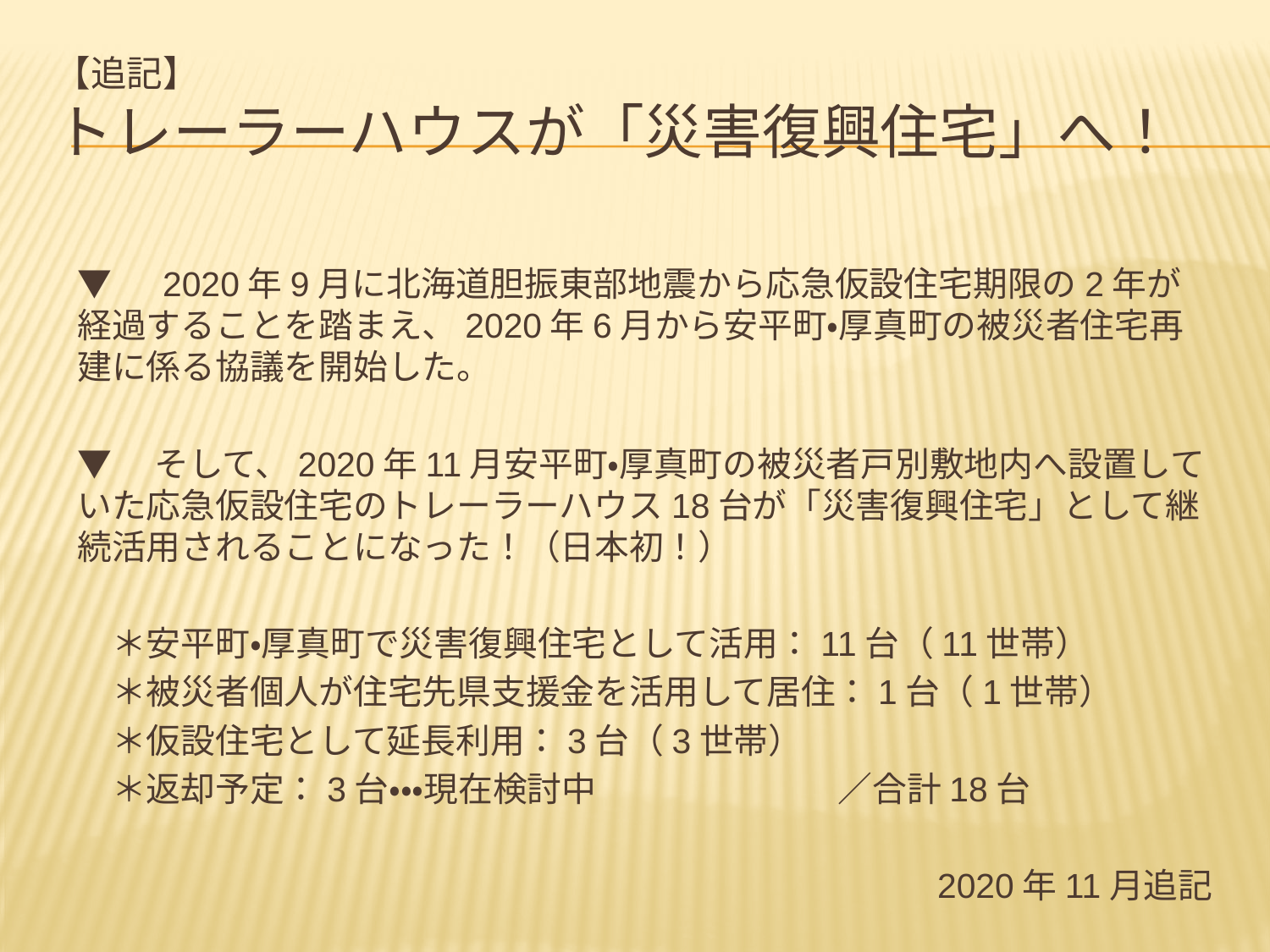

# 【追記】 トレーラーハウスが「災害復興住宅」へ！
▼　2020年9月に北海道胆振東部地震から応急仮設住宅期限の2年が経過することを踏まえ、2020年6月から安平町・厚真町の被災者住宅再建に係る協議を開始した。

▼　そして、2020年11月安平町・厚真町の被災者戸別敷地内へ設置していた応急仮設住宅のトレーラーハウス18台が「災害復興住宅」として継続活用されることになった！（日本初！）

　＊安平町・厚真町で災害復興住宅として活用：11台（11世帯）
　＊被災者個人が住宅先県支援金を活用して居住：1台（1世帯）
　＊仮設住宅として延長利用：3台（3世帯）
　＊返却予定：3台・・・現在検討中　　　　　　　／合計18台

2020年11月追記